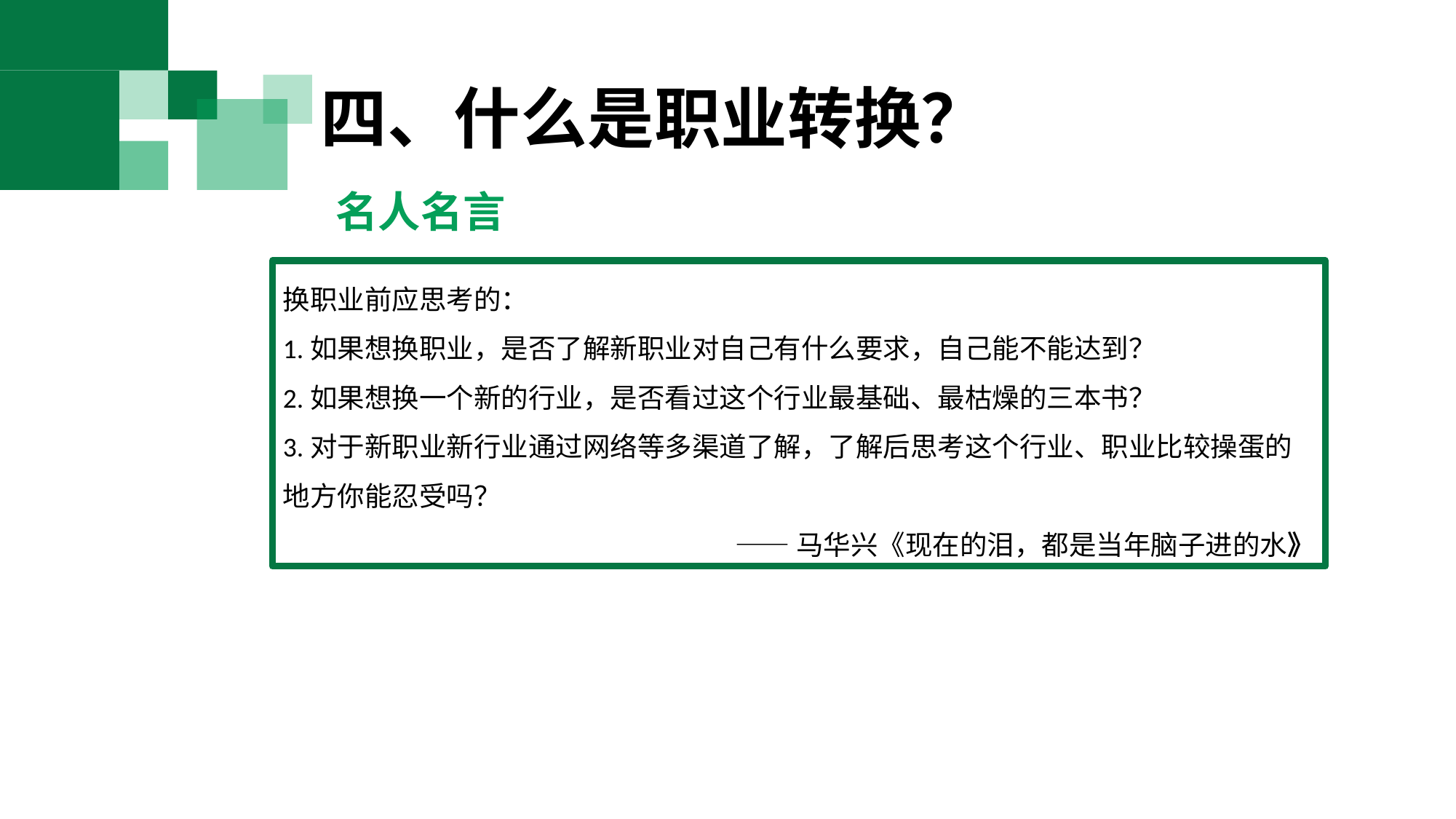

四、什么是职业转换？
名人名言
换职业前应思考的：
1.如果想换职业，是否了解新职业对自己有什么要求，自己能不能达到？
2.如果想换一个新的行业，是否看过这个行业最基础、最枯燥的三本书？
3.对于新职业新行业通过网络等多渠道了解，了解后思考这个行业、职业比较操蛋的地方你能忍受吗？
——马华兴《现在的泪，都是当年脑子进的水》